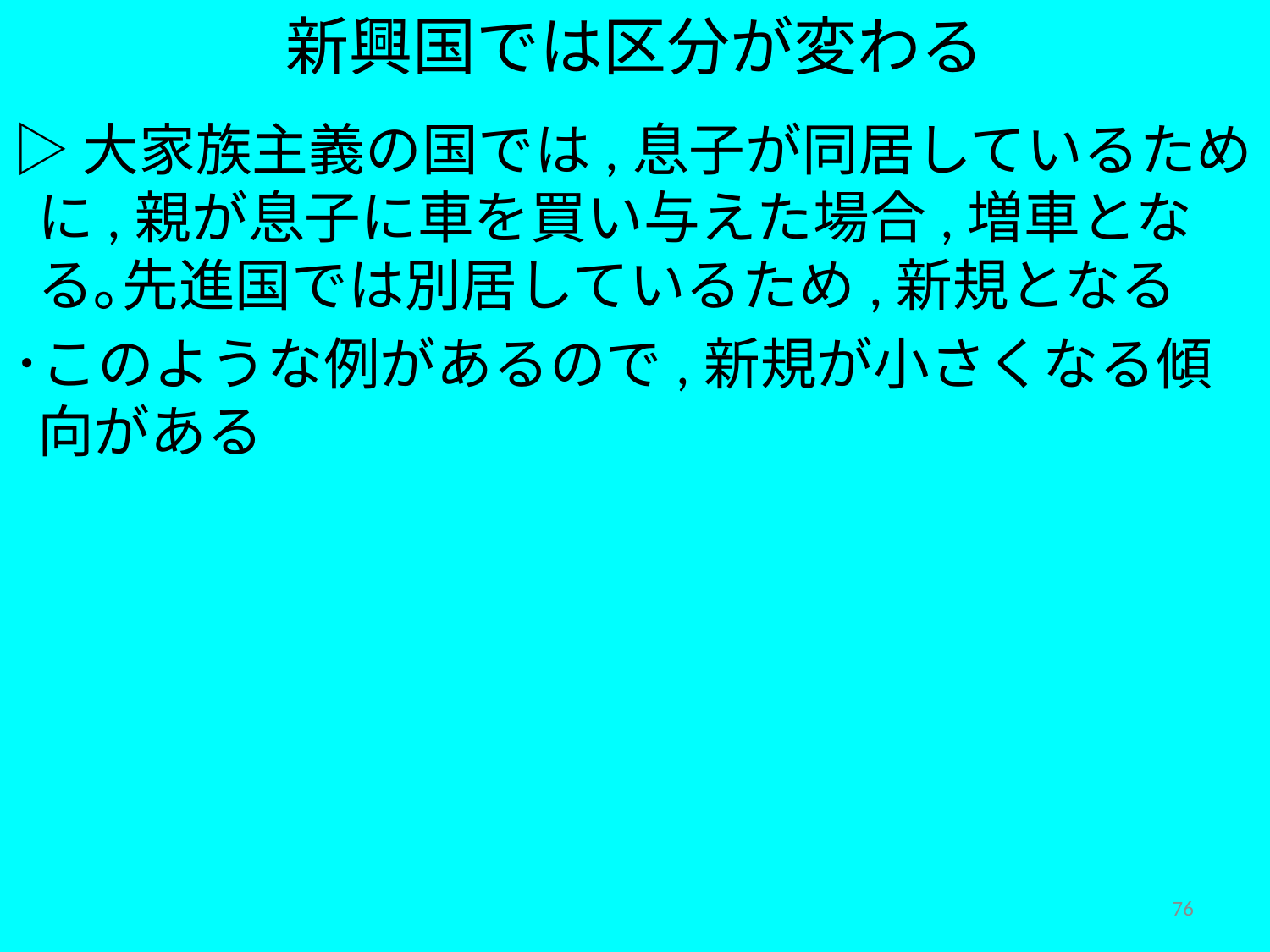

新興国では区分が変わる

▷大家族主義の国では,息子が同居しているために,親が息子に車を買い与えた場合,増車となる｡先進国では別居しているため,新規となる
･このような例があるので,新規が小さくなる傾向がある

76